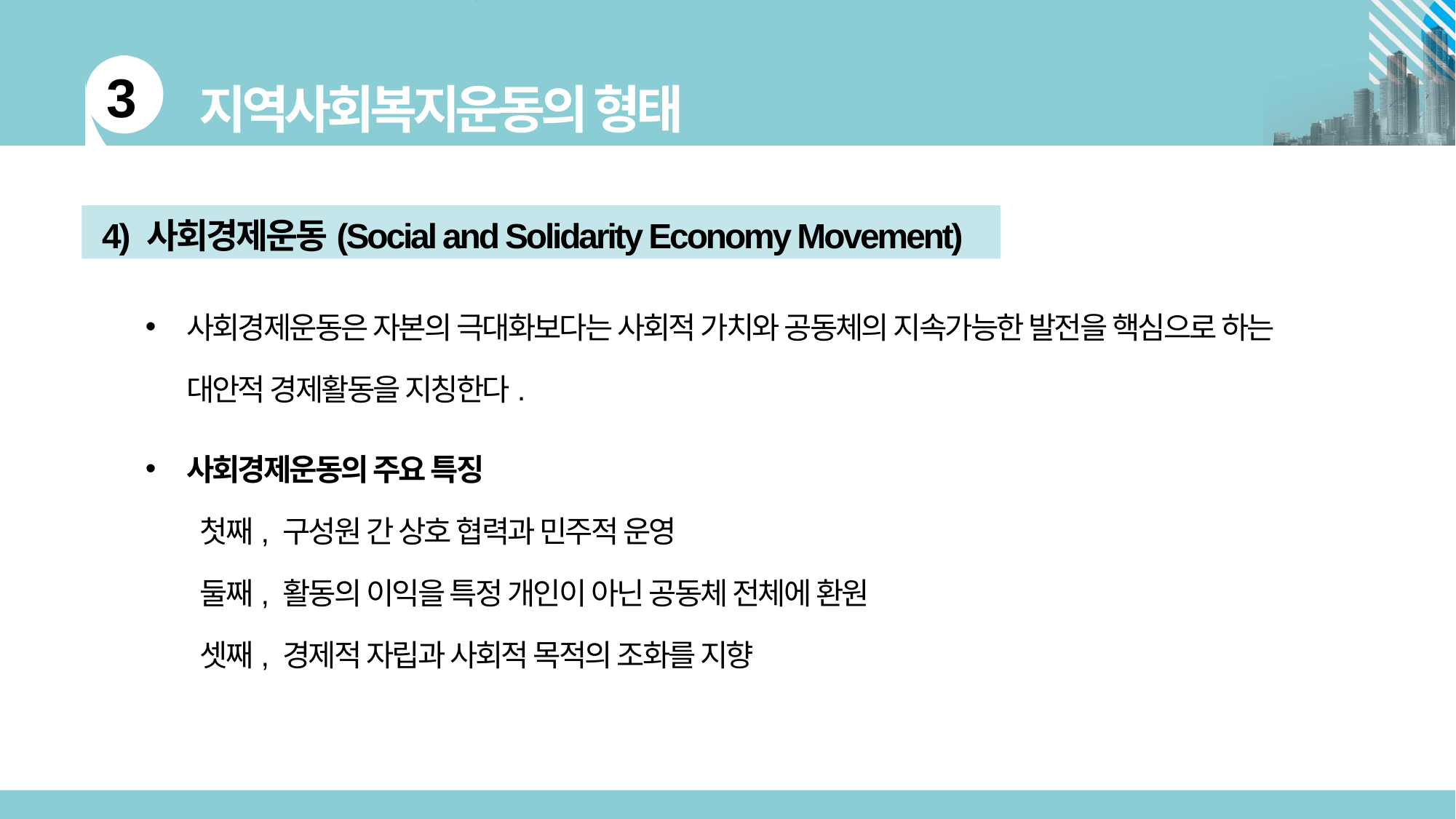

4) 사회경제운동(Social and Solidarity Economy Movement)
사회경제운동은 자본의 극대화보다는 사회적 가치와 공동체의 지속가능한 발전을 핵심으로 하는 대안적 경제활동을 지칭한다.
사회경제운동의 주요 특징
첫째, 구성원 간 상호 협력과 민주적 운영
둘째, 활동의 이익을 특정 개인이 아닌 공동체 전체에 환원
셋째, 경제적 자립과 사회적 목적의 조화를 지향